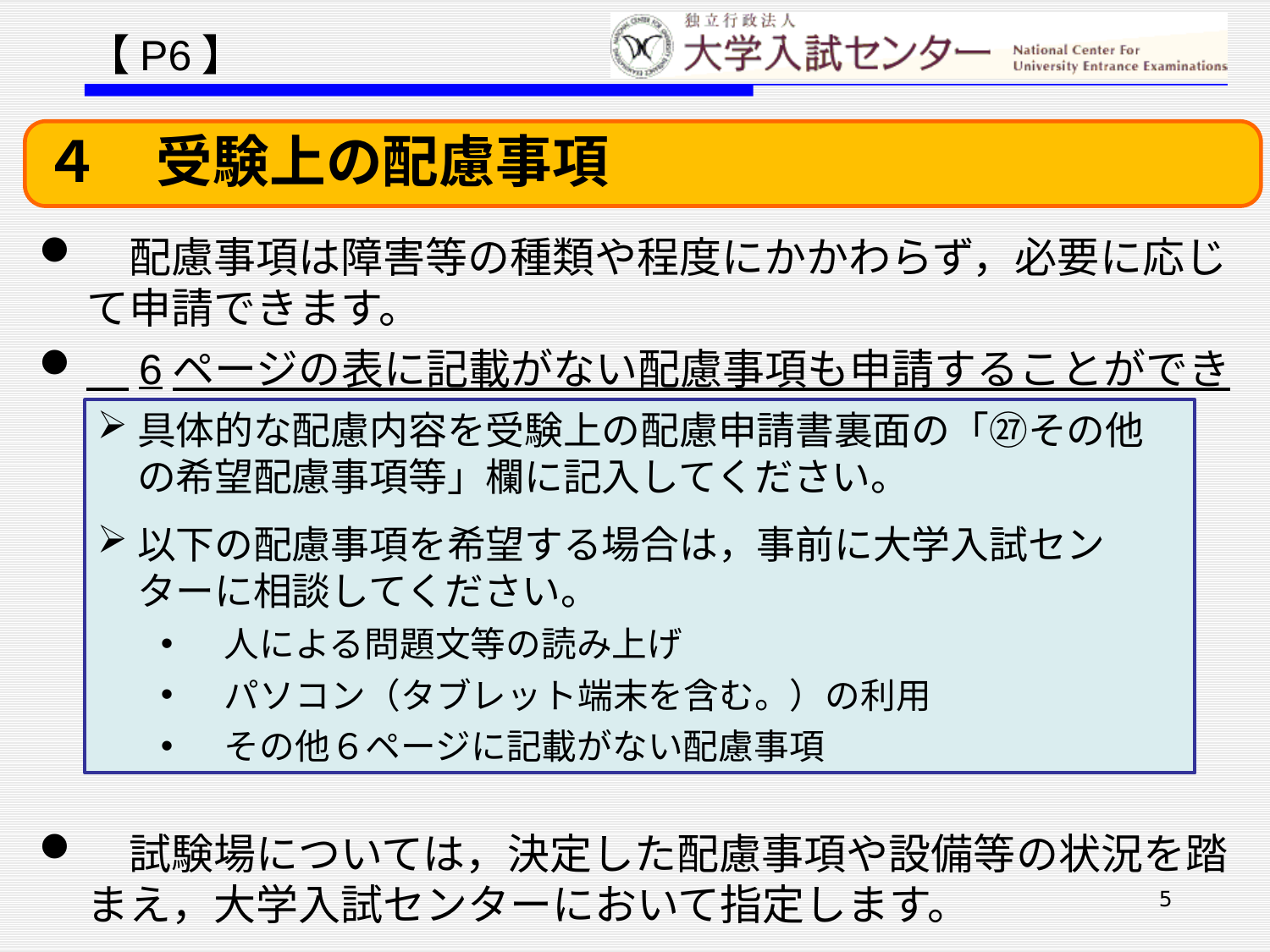

【P6】
４　受験上の配慮事項
　配慮事項は障害等の種類や程度にかかわらず，必要に応じて申請できます。
　6ページの表に記載がない配慮事項も申請することができます。

　試験場については，決定した配慮事項や設備等の状況を踏まえ，大学入試センターにおいて指定します。
具体的な配慮内容を受験上の配慮申請書裏面の「㉗その他の希望配慮事項等」欄に記入してください。
以下の配慮事項を希望する場合は，事前に大学入試センターに相談してください。
人による問題文等の読み上げ
パソコン（タブレット端末を含む。）の利用
その他６ページに記載がない配慮事項
5